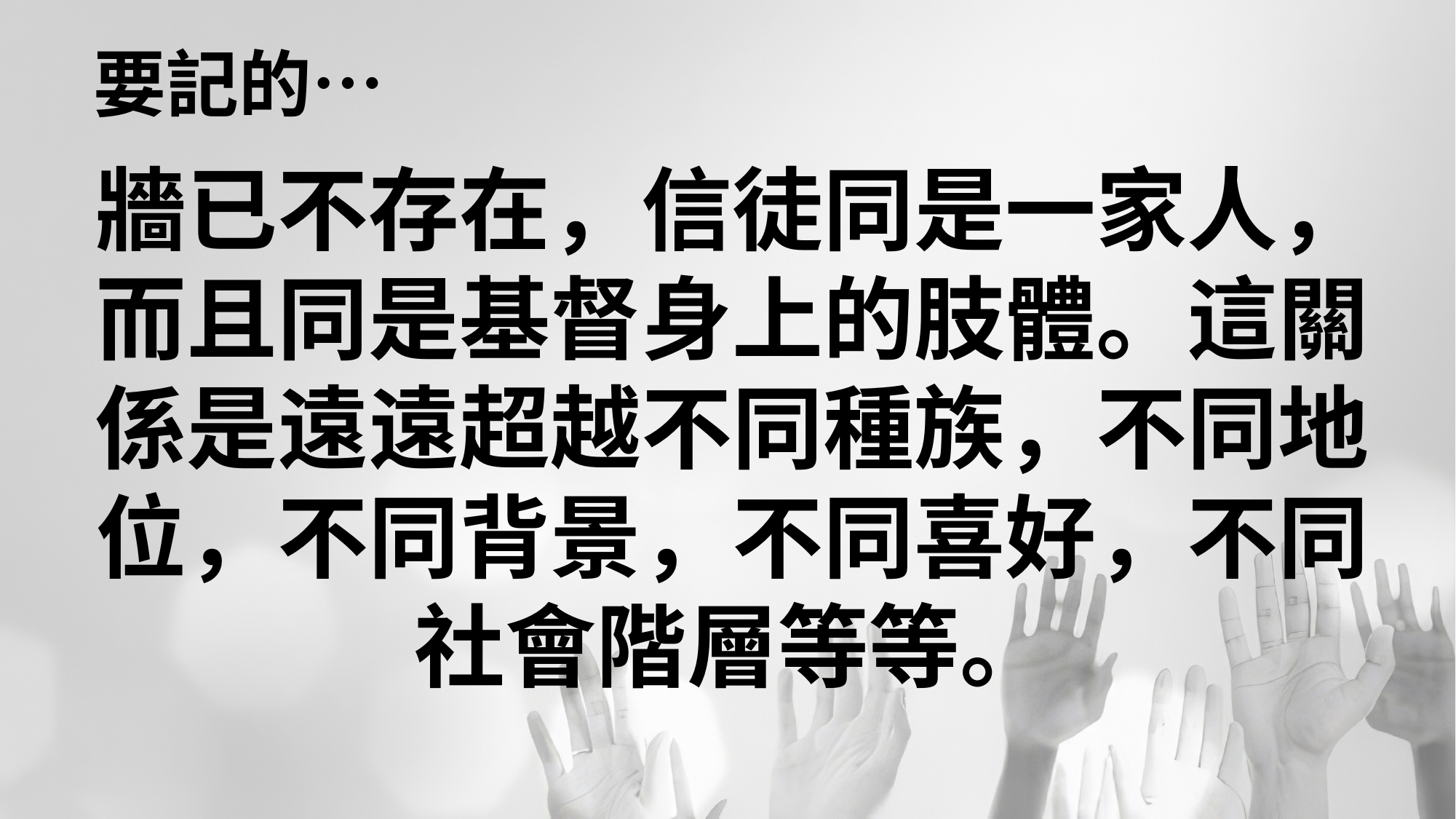

# 要記的…
牆已不存在，信徒同是一家人，而且同是基督身上的肢體。這關係是遠遠超越不同種族，不同地位，不同背景，不同喜好，不同社會階層等等。